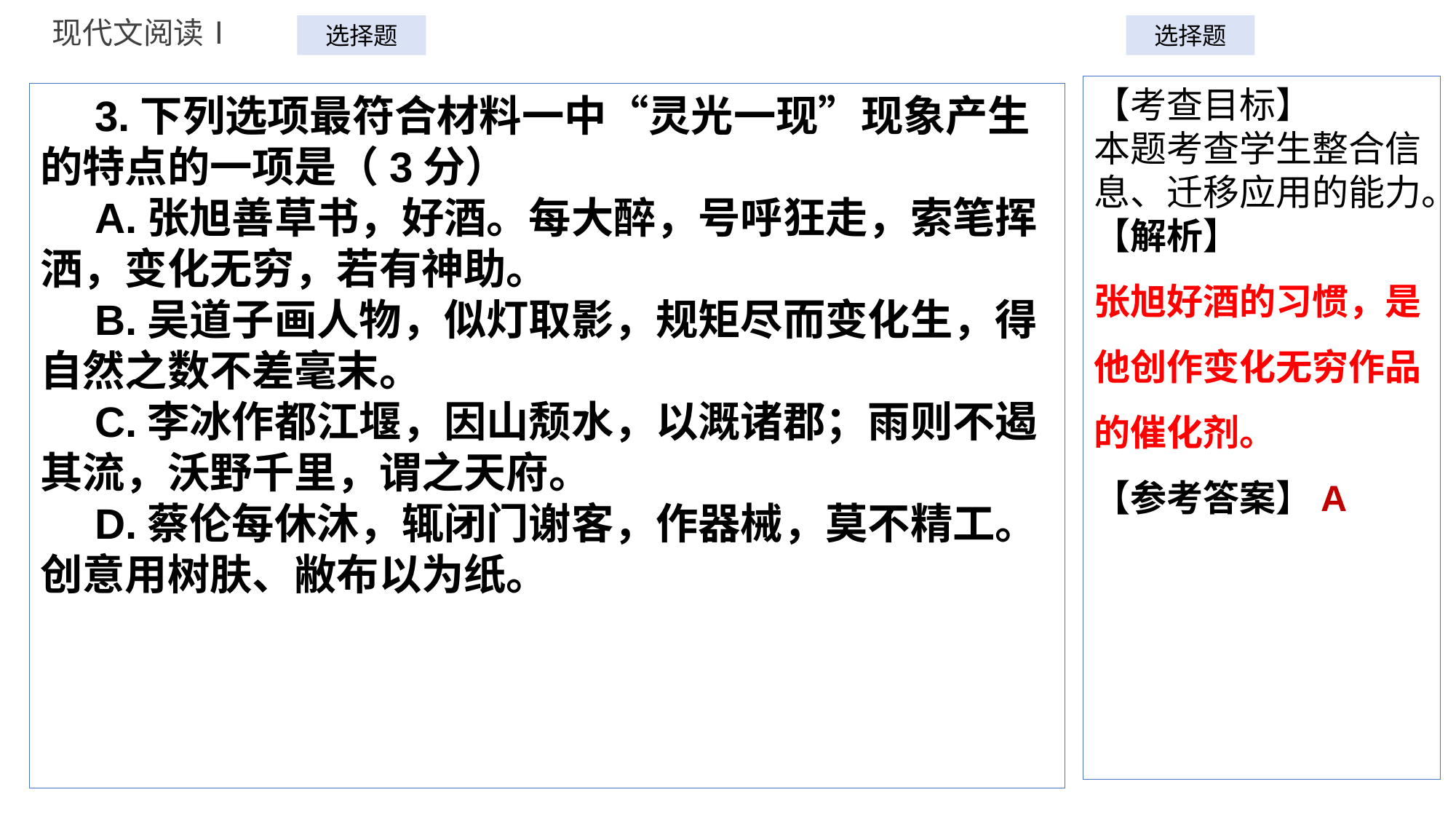

现代文阅读Ⅰ
选择题
选择题
【考查目标】
本题考查学生整合信息、迁移应用的能力。
【解析】
张旭好酒的习惯，是他创作变化无穷作品的催化剂。
【参考答案】A
3.下列选项最符合材料一中“灵光一现”现象产生的特点的一项是（3分）
A.张旭善草书，好酒。每大醉，号呼狂走，索笔挥洒，变化无穷，若有神助。
B.吴道子画人物，似灯取影，规矩尽而变化生，得自然之数不差毫末。
C.李冰作都江堰，因山颓水，以溉诸郡；雨则不遏其流，沃野千里，谓之天府。
D.蔡伦每休沐，辄闭门谢客，作器械，莫不精工。创意用树肤、敝布以为纸。